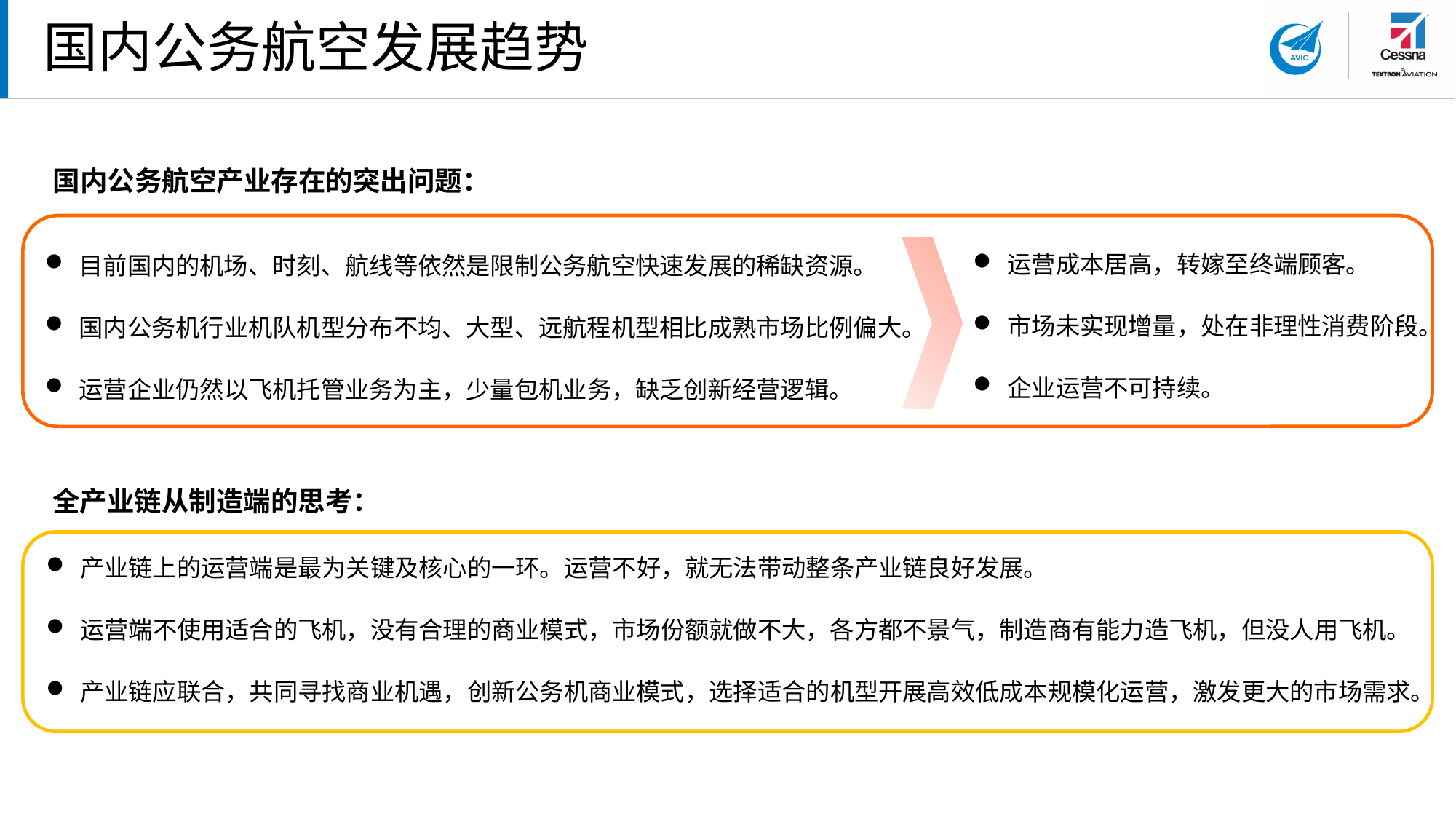

# 国内公务航空发展趋势
国内公务航空产业存在的突出问题：

运营成本居高，转嫁至终端顾客。
市场未实现增量，处在非理性消费阶段。
企业运营不可持续。
目前国内的机场、时刻、航线等依然是限制公务航空快速发展的稀缺资源。
国内公务机行业机队机型分布不均、大型、远航程机型相比成熟市场比例偏大。
运营企业仍然以飞机托管业务为主，少量包机业务，缺乏创新经营逻辑。

全产业链从制造端的思考：
产业链上的运营端是最为关键及核心的一环。运营不好，就无法带动整条产业链良好发展。
运营端不使用适合的飞机，没有合理的商业模式，市场份额就做不大，各方都不景气，制造商有能力造飞机，但没人用飞机。
产业链应联合，共同寻找商业机遇，创新公务机商业模式，选择适合的机型开展高效低成本规模化运营，激发更大的市场需求。